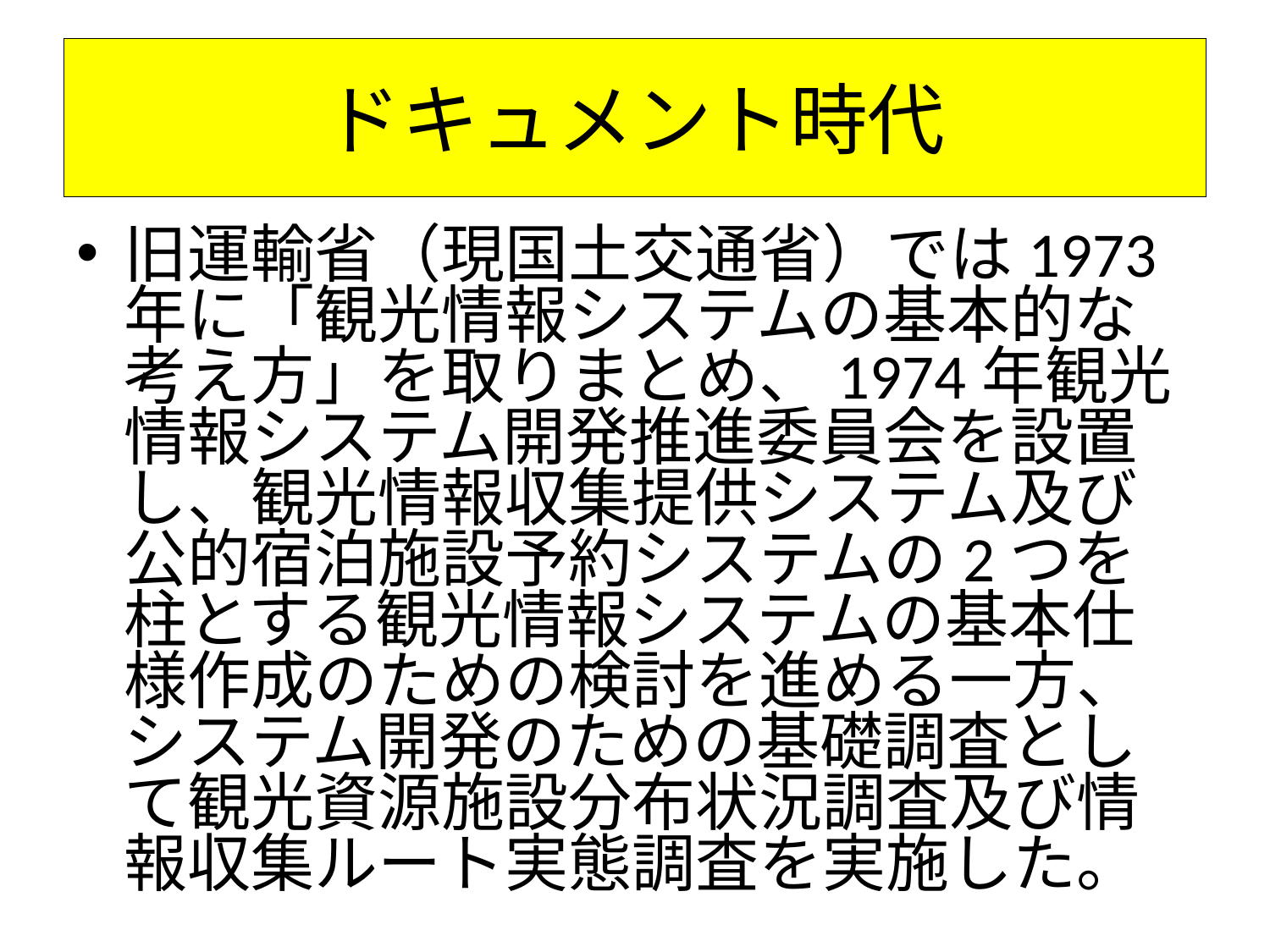

# ドキュメント時代
旧運輸省（現国土交通省）では1973年に「観光情報システムの基本的な考え方」を取りまとめ、1974年観光情報システム開発推進委員会を設置し、観光情報収集提供システム及び公的宿泊施設予約システムの2つを柱とする観光情報システムの基本仕様作成のための検討を進める一方、システム開発のための基礎調査として観光資源施設分布状況調査及び情報収集ルート実態調査を実施した。